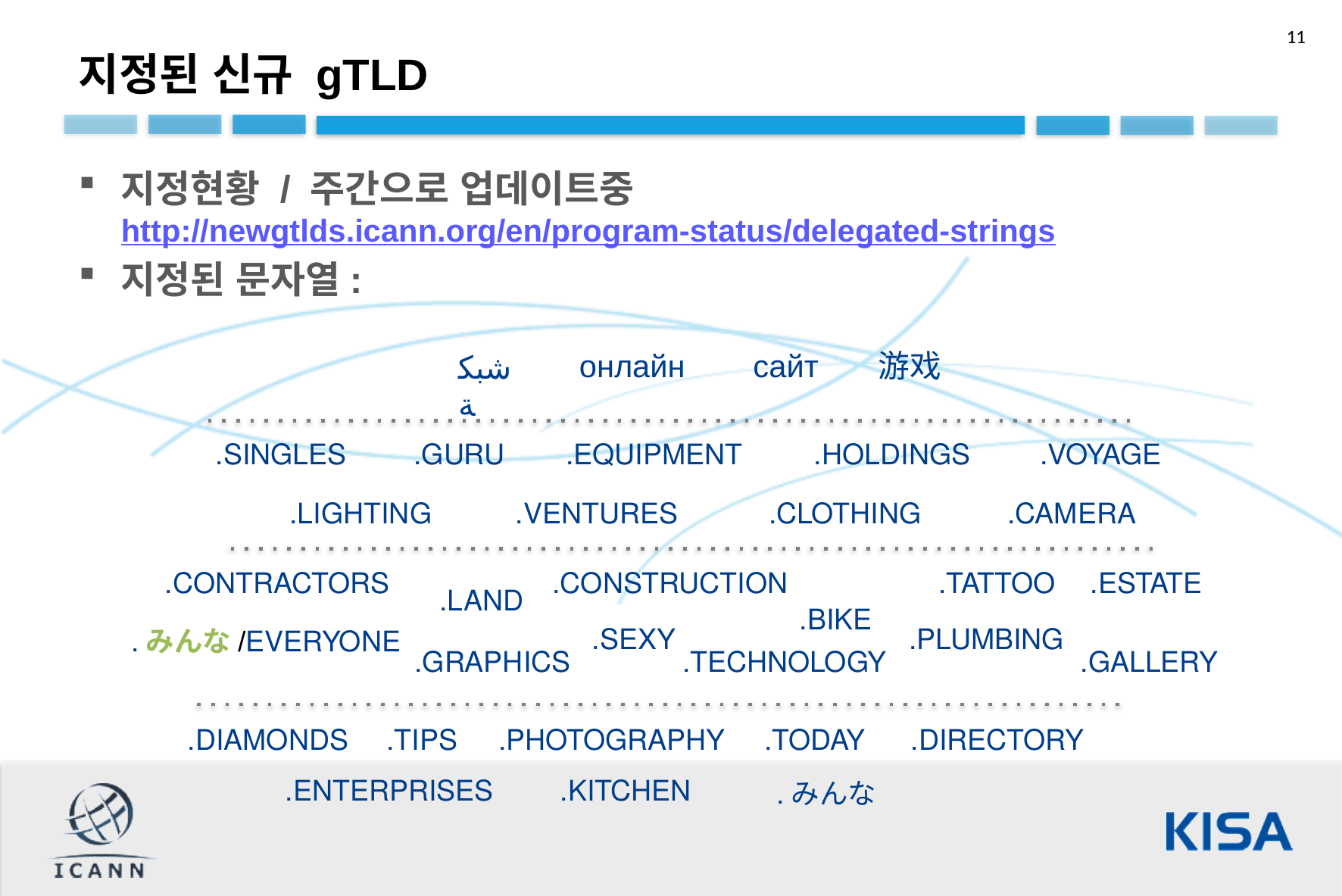

지정된 신규 gTLD
지정현황 / 주간으로 업데이트중
http://newgtlds.icann.org/en/program-status/delegated-strings
지정된 문자열:

游戏

онлайн

сайт

شبكة
.SINGLES
.GURU
.EQUIPMENT
.HOLDINGS
.VOYAGE
.LIGHTING
.VENTURES
.CLOTHING
.CAMERA
.CONTRACTORS
.CONSTRUCTION
.TATTOO
.ESTATE
.LAND
.BIKE
.SEXY
.PLUMBING
.みんな/EVERYONE
.GALLERY
.GRAPHICS
.TECHNOLOGY
.DIAMONDS
.TIPS
.PHOTOGRAPHY
.TODAY
.DIRECTORY
.ENTERPRISES
.KITCHEN
.みんな